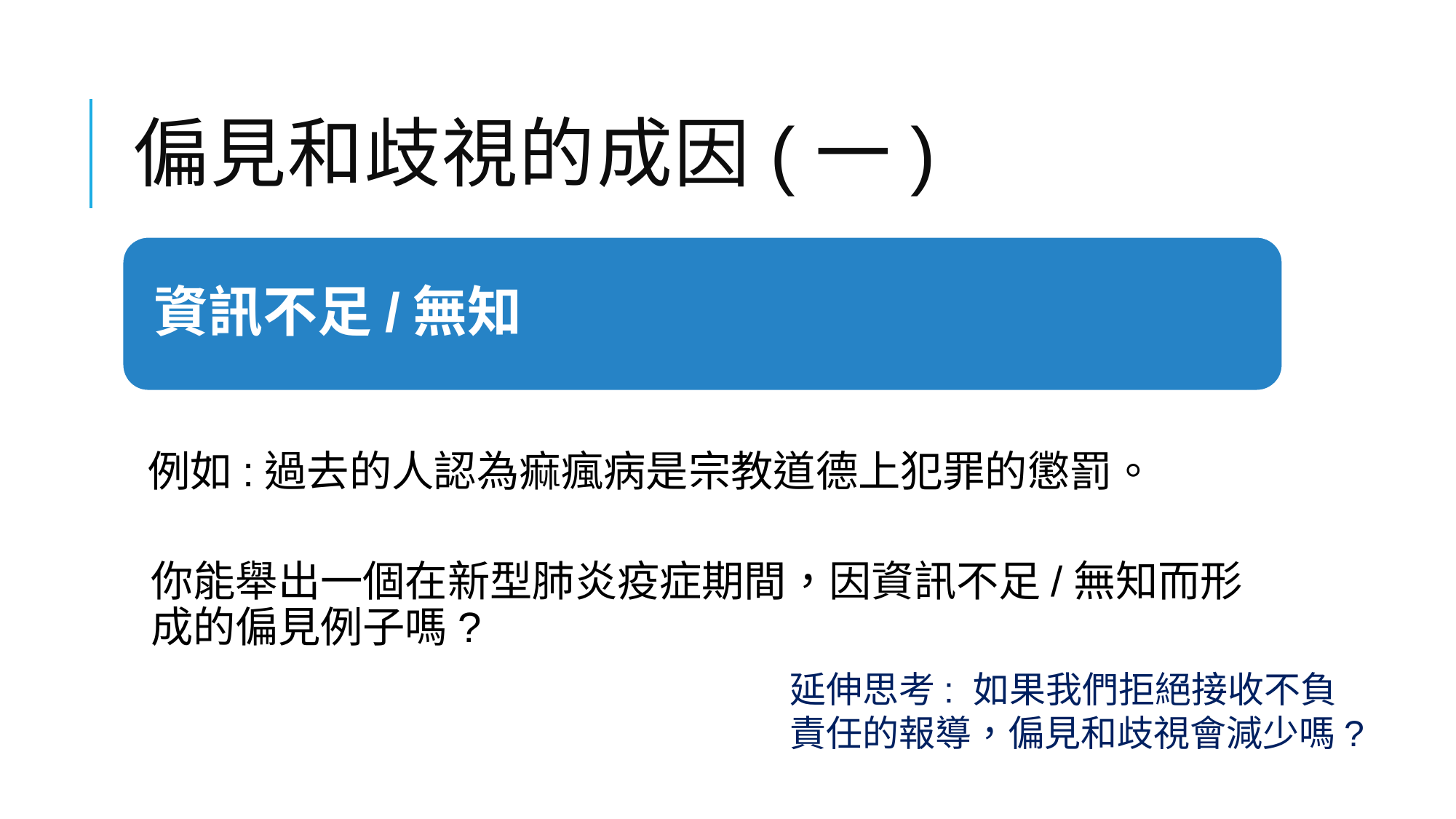

# 偏見和歧視的成因(一)
資訊不足/無知
例如:過去的人認為痲瘋病是宗教道德上犯罪的懲罰。
你能舉出一個在新型肺炎疫症期間，因資訊不足/無知而形成的偏見例子嗎?

延伸思考: 如果我們拒絕接收不負責任的報導，偏見和歧視會減少嗎?